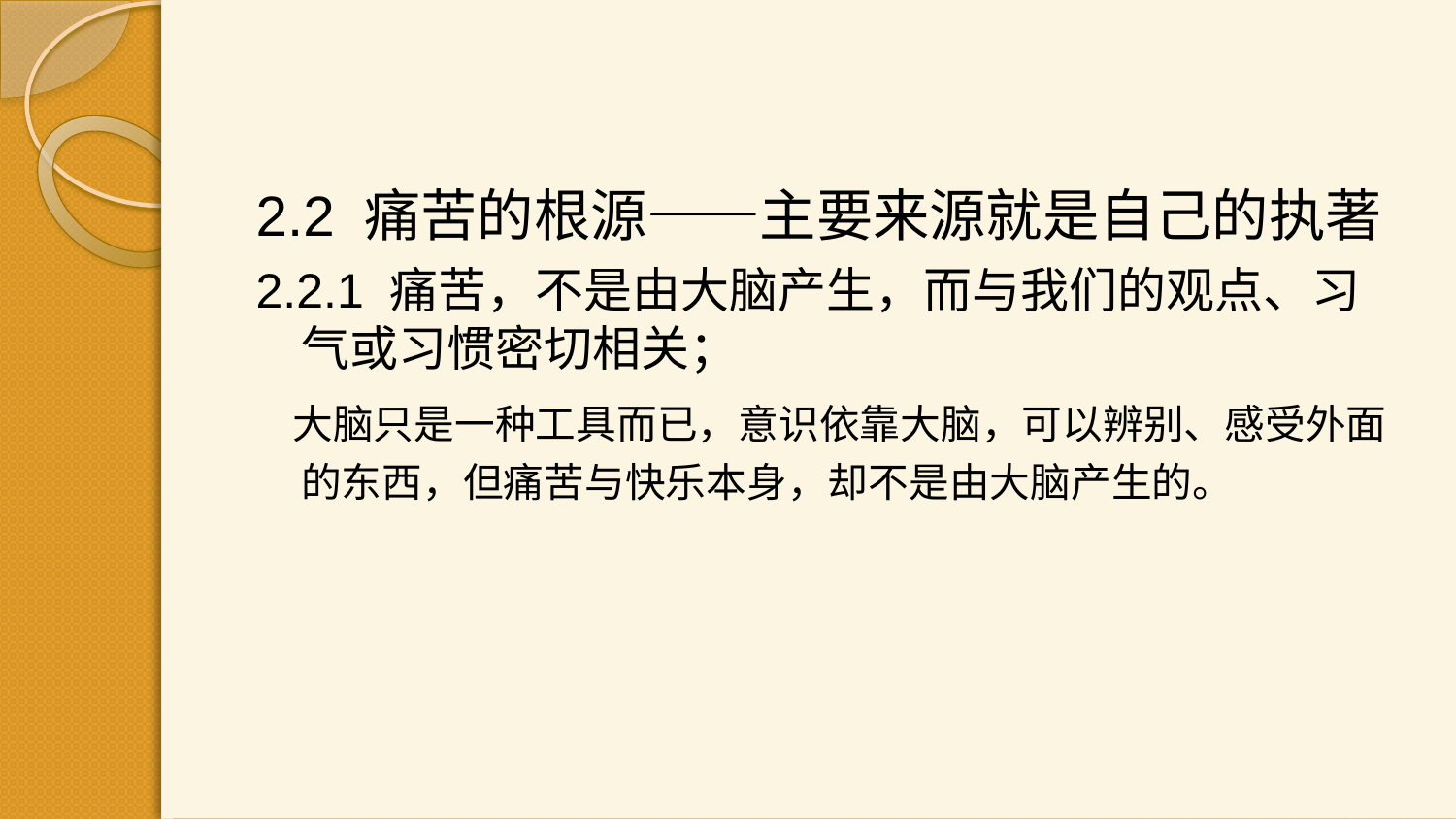

#
2.2 痛苦的根源——主要来源就是自己的执著
2.2.1 痛苦，不是由大脑产生，而与我们的观点、习气或习惯密切相关；
   大脑只是一种工具而已，意识依靠大脑，可以辨别、感受外面的东西，但痛苦与快乐本身，却不是由大脑产生的。